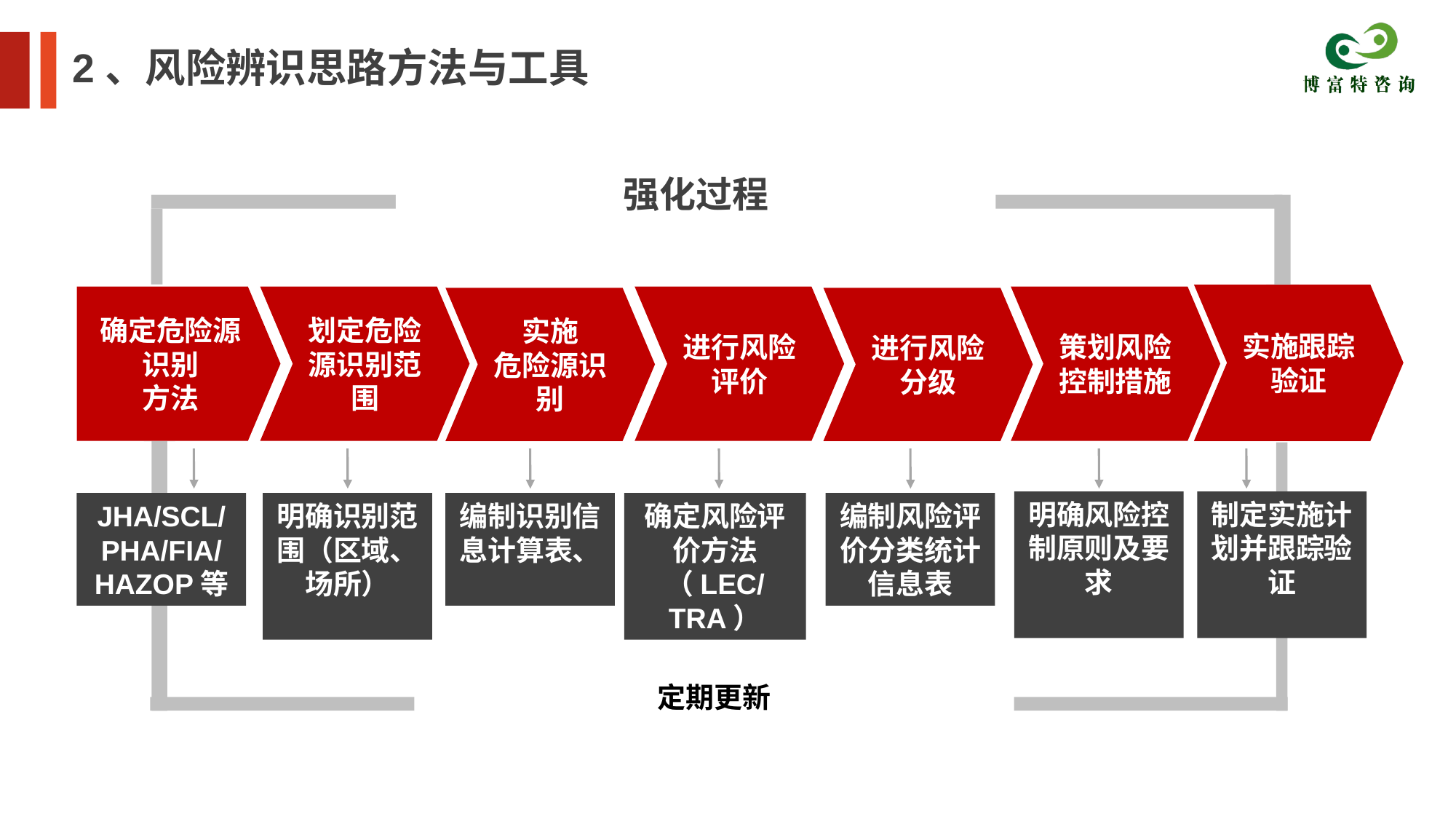

2、风险辨识思路方法与工具
强化过程

实施跟踪验证
确定危险源识别
方法
划定危险源识别范围
进行风险评价
策划风险控制措施
实施
危险源识别
进行风险分级

明确风险控制原则及要求

制定实施计划并跟踪验证

JHA/SCL/PHA/FIA/HAZOP等
明确识别范围（区域、场所）

编制识别信息计算表、

确定风险评价方法（LEC/TRA）
编制风险评价分类统计信息表
定期更新